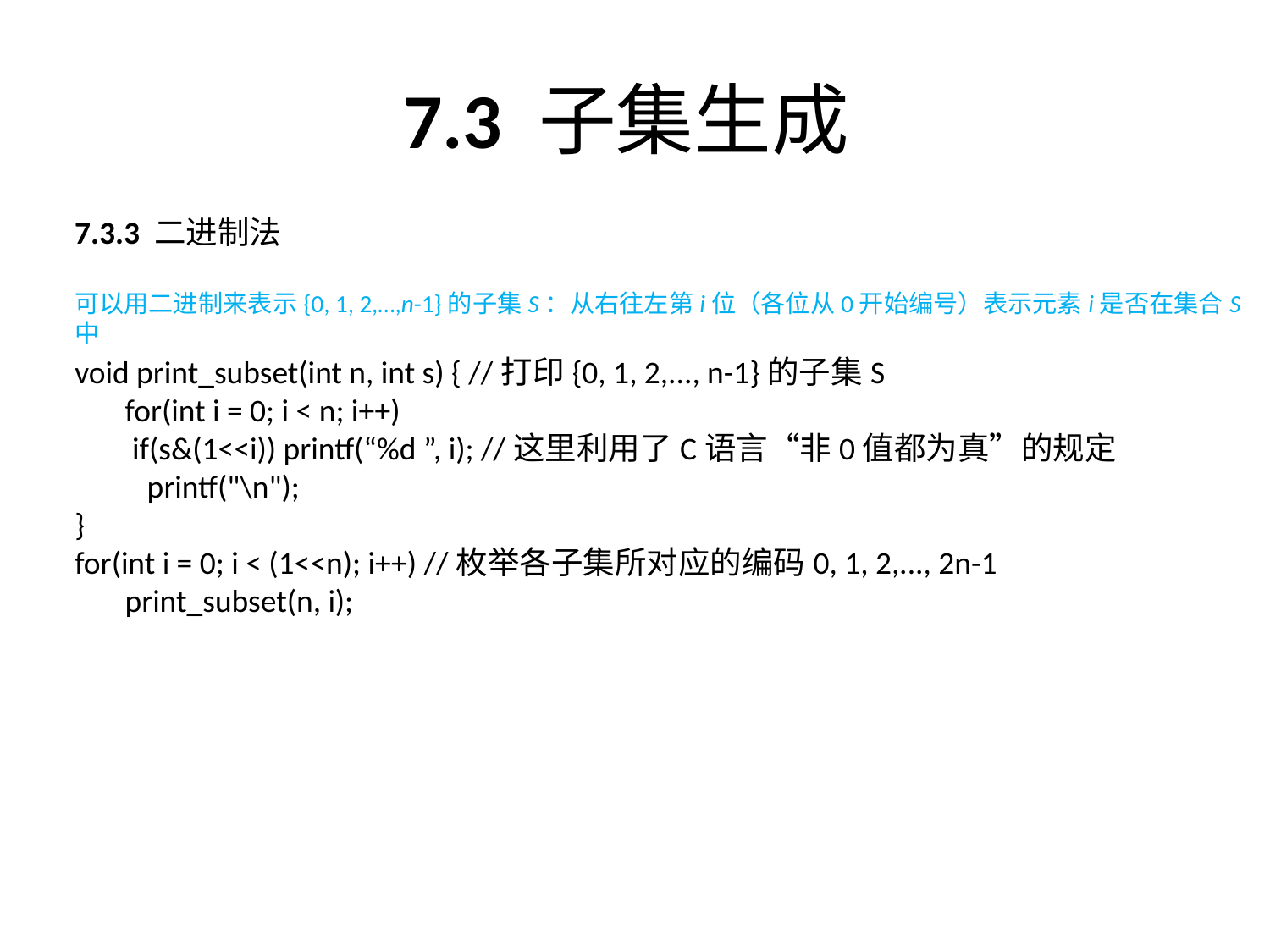

# 7.3 子集生成
7.3.3 二进制法

可以用二进制来表示{0, 1, 2,…,n-1}的子集S：从右往左第i位（各位从0开始编号）表示元素i是否在集合S中
void print_subset(int n, int s) { //打印{0, 1, 2,..., n-1}的子集S
       for(int i = 0; i < n; i++)
        if(s&(1<<i)) printf(“%d ”, i); //这里利用了C语言“非0值都为真”的规定
         printf("\n");
}
for(int i = 0; i < (1<<n); i++) //枚举各子集所对应的编码0, 1, 2,..., 2n-1
       print_subset(n, i);